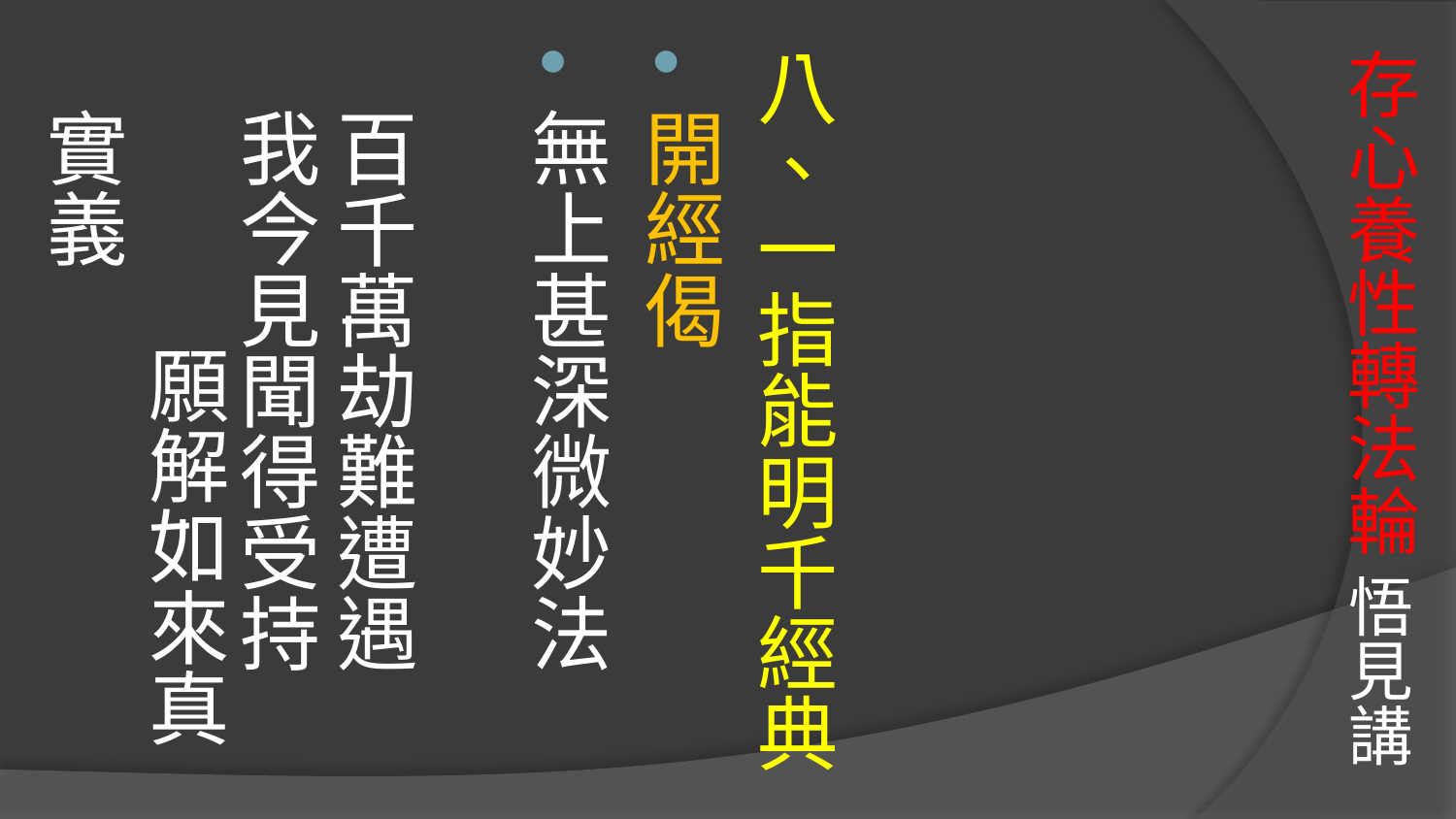

# 存心養性轉法輪 悟見講
八、一指能明千經典
開經偈
無上甚深微妙法                                          百千萬劫難遭遇
我今見聞得受持                   願解如來真實義